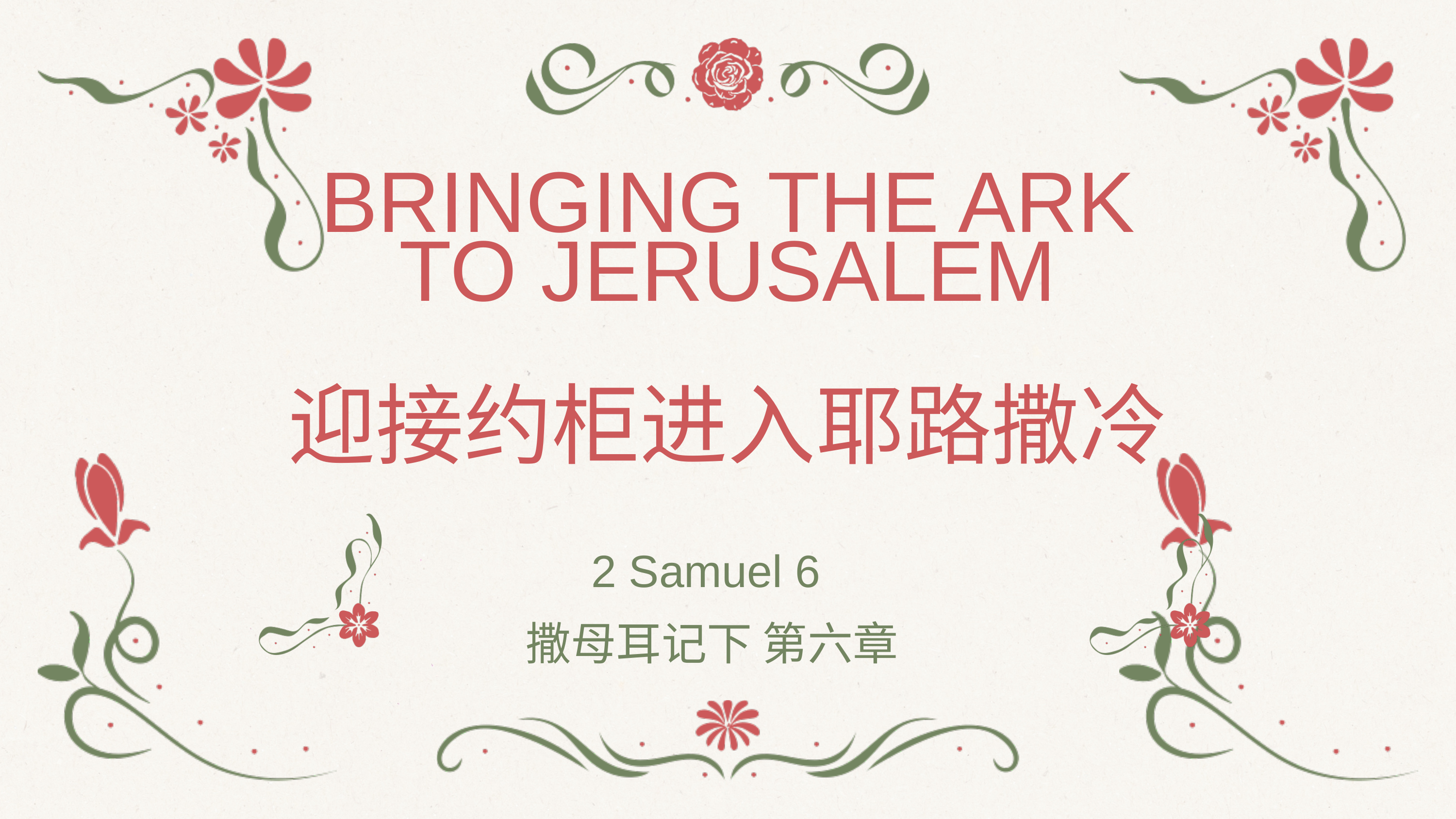

BRINGING THE ARK TO JERUSALEM
迎接约柜进入耶路撒冷

2 Samuel 6

撒母耳记下 第六章